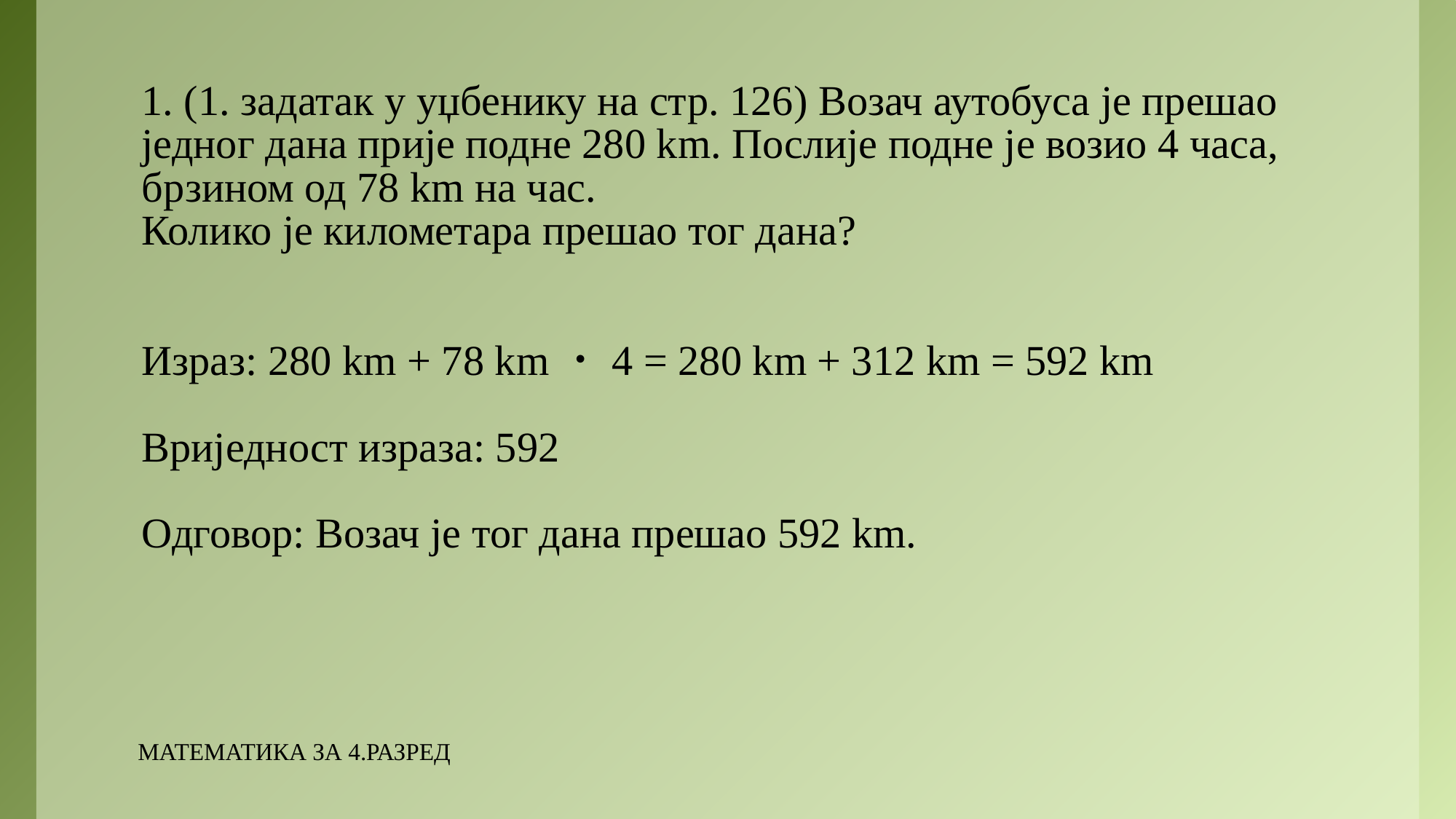

# 1. (1. задатак у уџбенику на стр. 126) Возач аутобуса је прешао једног дана прије подне 280 km. Послије подне је возио 4 часа, брзином од 78 km на час. Колико је километара прешао тог дана? Израз: 280 km + 78 km・4 = 280 km + 312 km = 592 km Вриједност израза: 592 Одговор: Возач је тог дана прешао 592 km.
МАТЕМАТИКА ЗА 4.РАЗРЕД